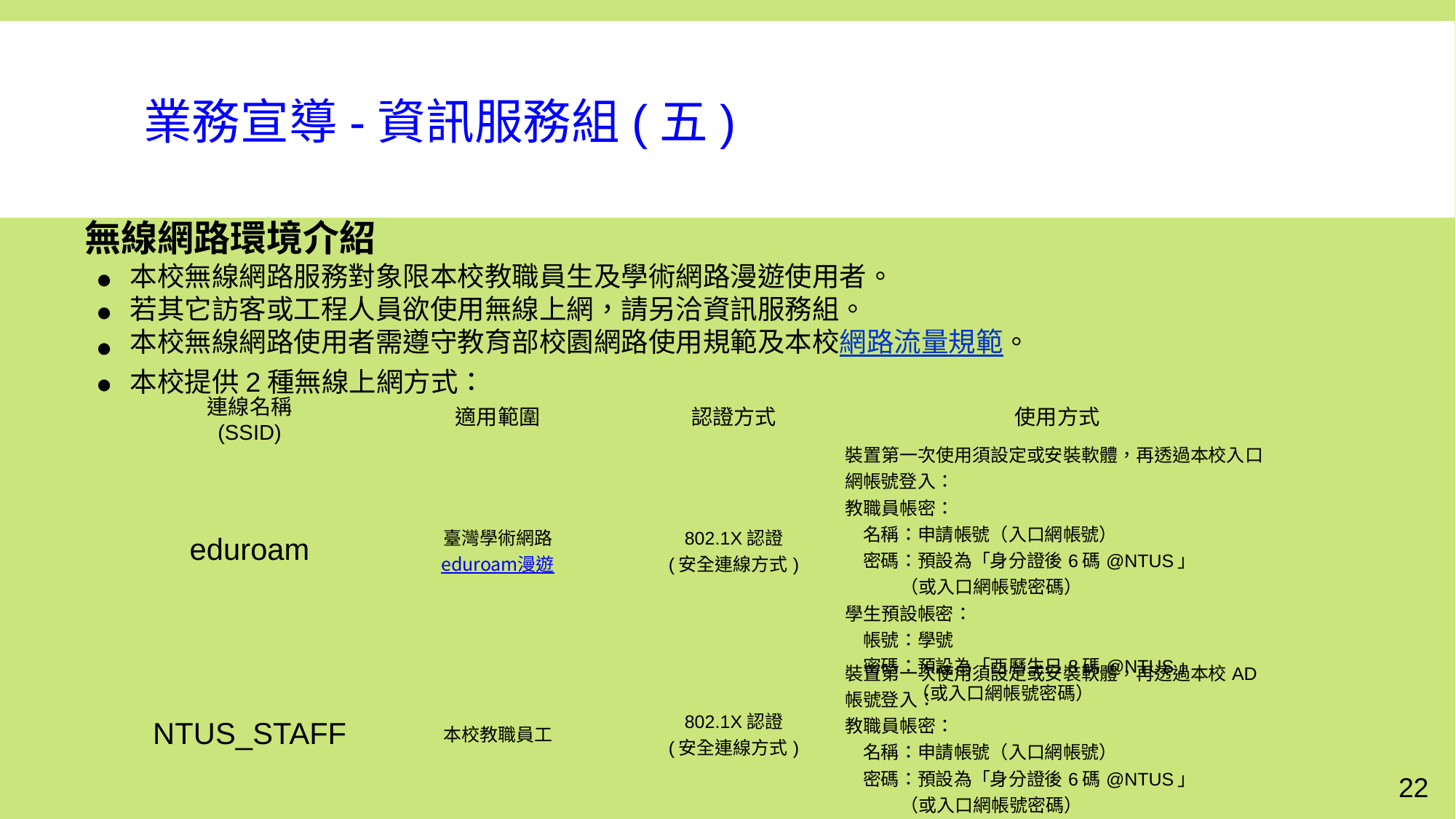

# 業務宣導-資訊服務組(五)
無線網路環境介紹
本校無線網路服務對象限本校教職員生及學術網路漫遊使用者。
若其它訪客或工程人員欲使用無線上網，請另洽資訊服務組。
本校無線網路使用者需遵守教育部校園網路使用規範及本校網路流量規範。
本校提供2種無線上網方式：
| 連線名稱 (SSID) | 適用範圍 | 認證方式 | 使用方式 |
| --- | --- | --- | --- |
| eduroam | 臺灣學術網路 eduroam漫遊 | 802.1X認證 (安全連線方式) | 裝置第一次使用須設定或安裝軟體，再透過本校入口網帳號登入： 教職員帳密： 名稱：申請帳號（入口網帳號） 密碼：預設為「身分證後6碼@NTUS」 （或入口網帳號密碼） 學生預設帳密： 帳號：學號 密碼：預設為「西曆生日8碼@NTUS」 （或入口網帳號密碼） |
| NTUS\_STAFF | 本校教職員工 | 802.1X認證 (安全連線方式) | 裝置第一次使用須設定或安裝軟體，再透過本校AD帳號登入： 教職員帳密： 名稱：申請帳號（入口網帳號） 密碼：預設為「身分證後6碼@NTUS」 （或入口網帳號密碼） |
22